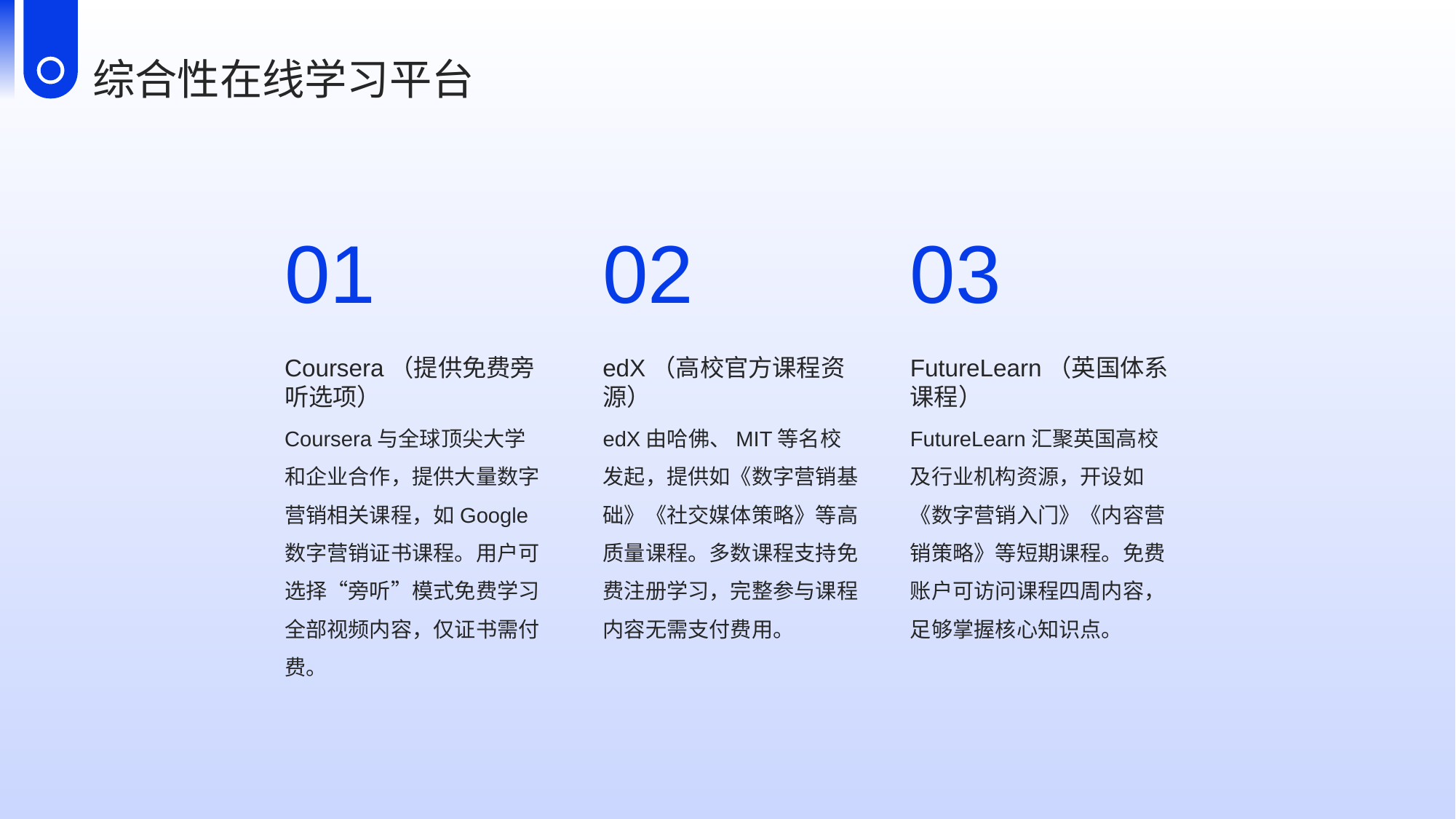

综合性在线学习平台

01
02
03
Coursera（提供免费旁听选项）
edX（高校官方课程资源）
FutureLearn（英国体系课程）
edX由哈佛、MIT等名校发起，提供如《数字营销基础》《社交媒体策略》等高质量课程。多数课程支持免费注册学习，完整参与课程内容无需支付费用。
FutureLearn汇聚英国高校及行业机构资源，开设如《数字营销入门》《内容营销策略》等短期课程。免费账户可访问课程四周内容，足够掌握核心知识点。
Coursera与全球顶尖大学和企业合作，提供大量数字营销相关课程，如Google数字营销证书课程。用户可选择“旁听”模式免费学习全部视频内容，仅证书需付费。